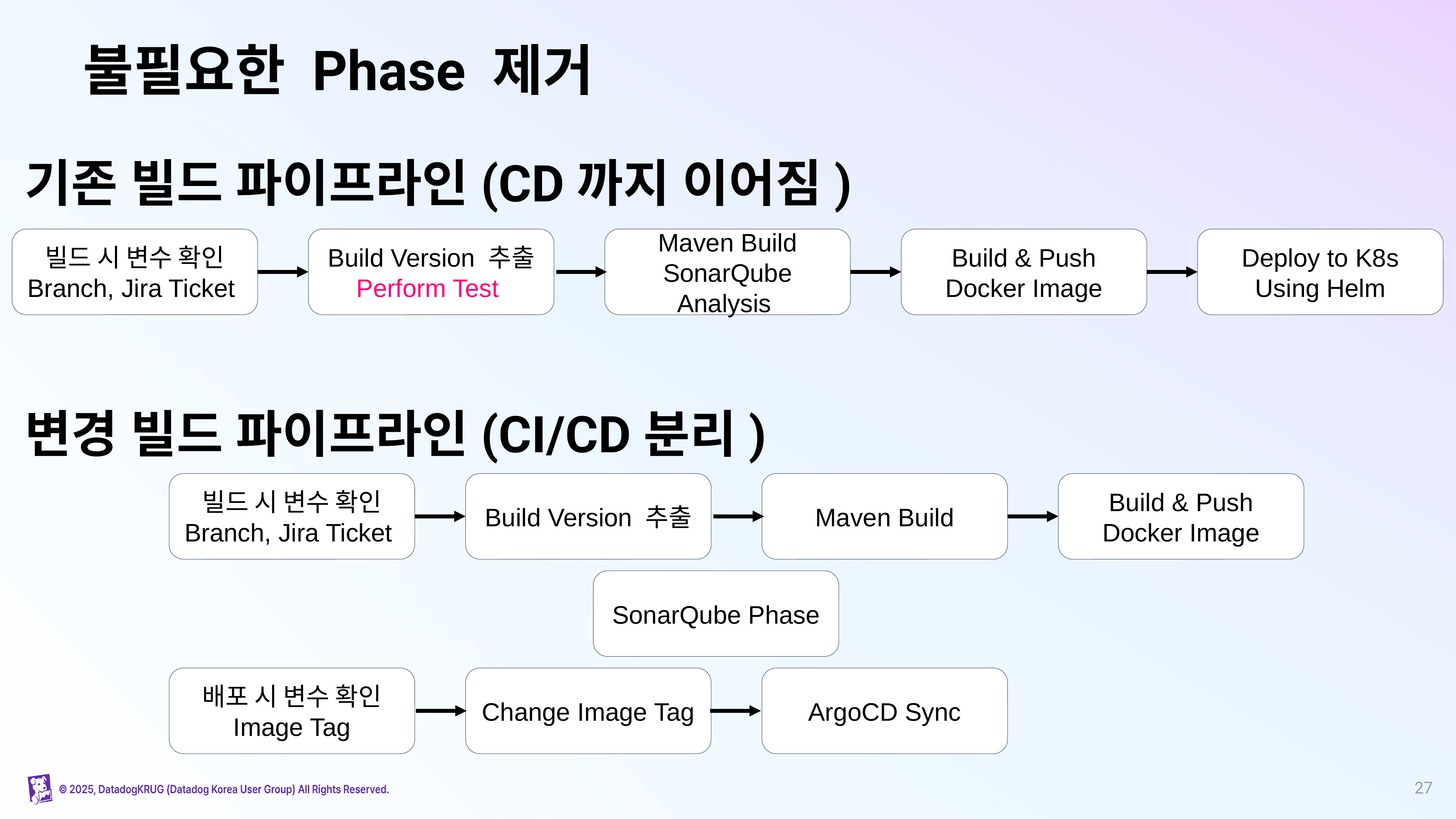

# 불필요한 Phase 제거
기존 빌드 파이프라인(CD까지 이어짐)
빌드 시 변수 확인
Branch, Jira Ticket
Build Version 추출
Perform Test
Maven Build
SonarQube Analysis
Build & Push
Docker Image
Deploy to K8s
Using Helm
변경 빌드 파이프라인(CI/CD분리)
빌드 시 변수 확인
Branch, Jira Ticket
Build Version 추출
Maven Build
Build & Push
Docker Image
SonarQube Phase
배포 시 변수 확인
Image Tag
Change Image Tag
ArgoCD Sync
27